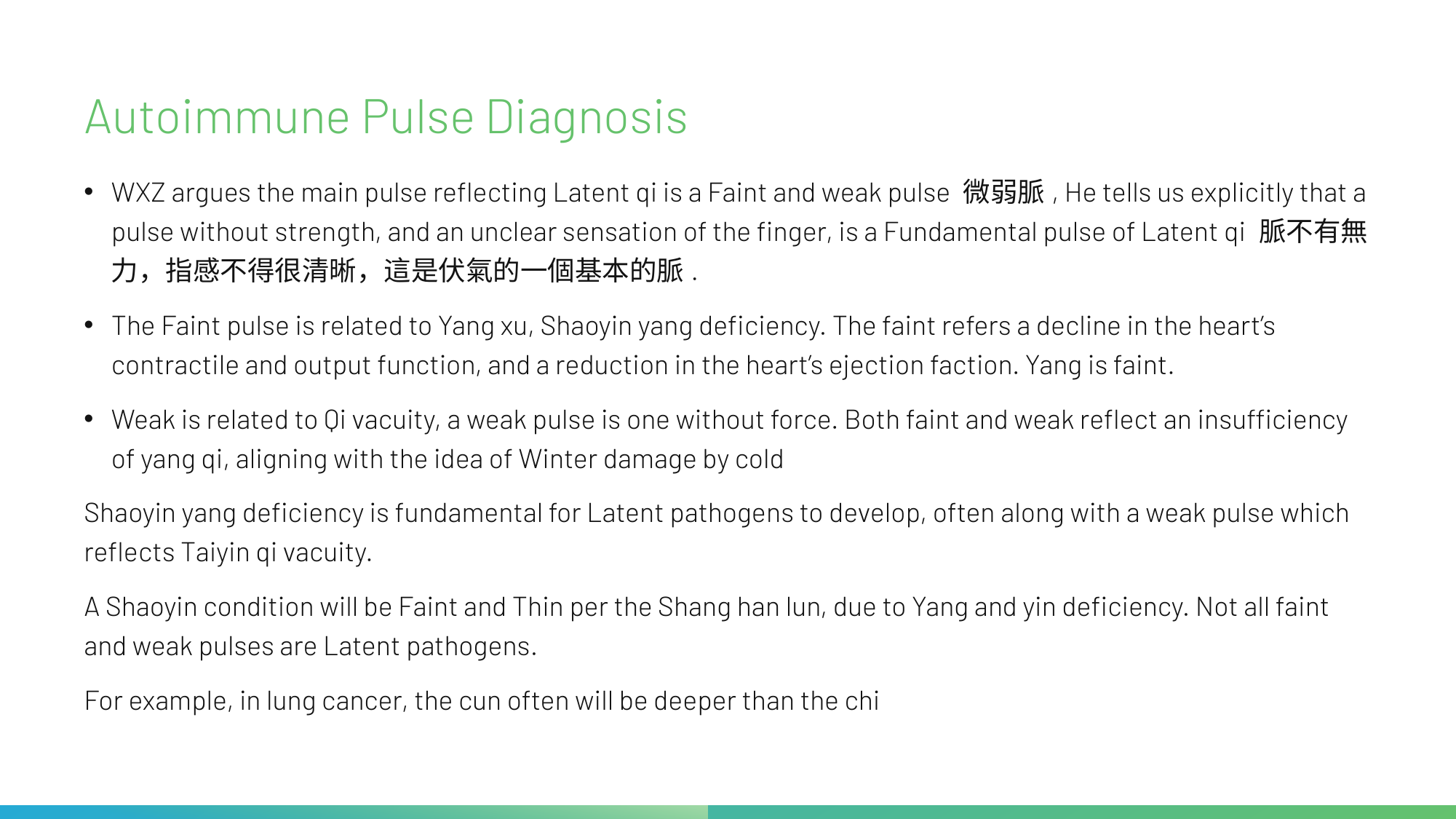

# Autoimmune Pulse Diagnosis
WXZ argues the main pulse reflecting Latent qi is a Faint and weak pulse 微弱脈, He tells us explicitly that a pulse without strength, and an unclear sensation of the finger, is a Fundamental pulse of Latent qi 脈不有無力，指感不得很清晰，這是伏氣的一個基本的脈.
The Faint pulse is related to Yang xu, Shaoyin yang deficiency. The faint refers a decline in the heart’s contractile and output function, and a reduction in the heart’s ejection faction. Yang is faint.
Weak is related to Qi vacuity, a weak pulse is one without force. Both faint and weak reflect an insufficiency of yang qi, aligning with the idea of Winter damage by cold
Shaoyin yang deficiency is fundamental for Latent pathogens to develop, often along with a weak pulse which reflects Taiyin qi vacuity.
A Shaoyin condition will be Faint and Thin per the Shang han lun, due to Yang and yin deficiency. Not all faint and weak pulses are Latent pathogens.
For example, in lung cancer, the cun often will be deeper than the chi